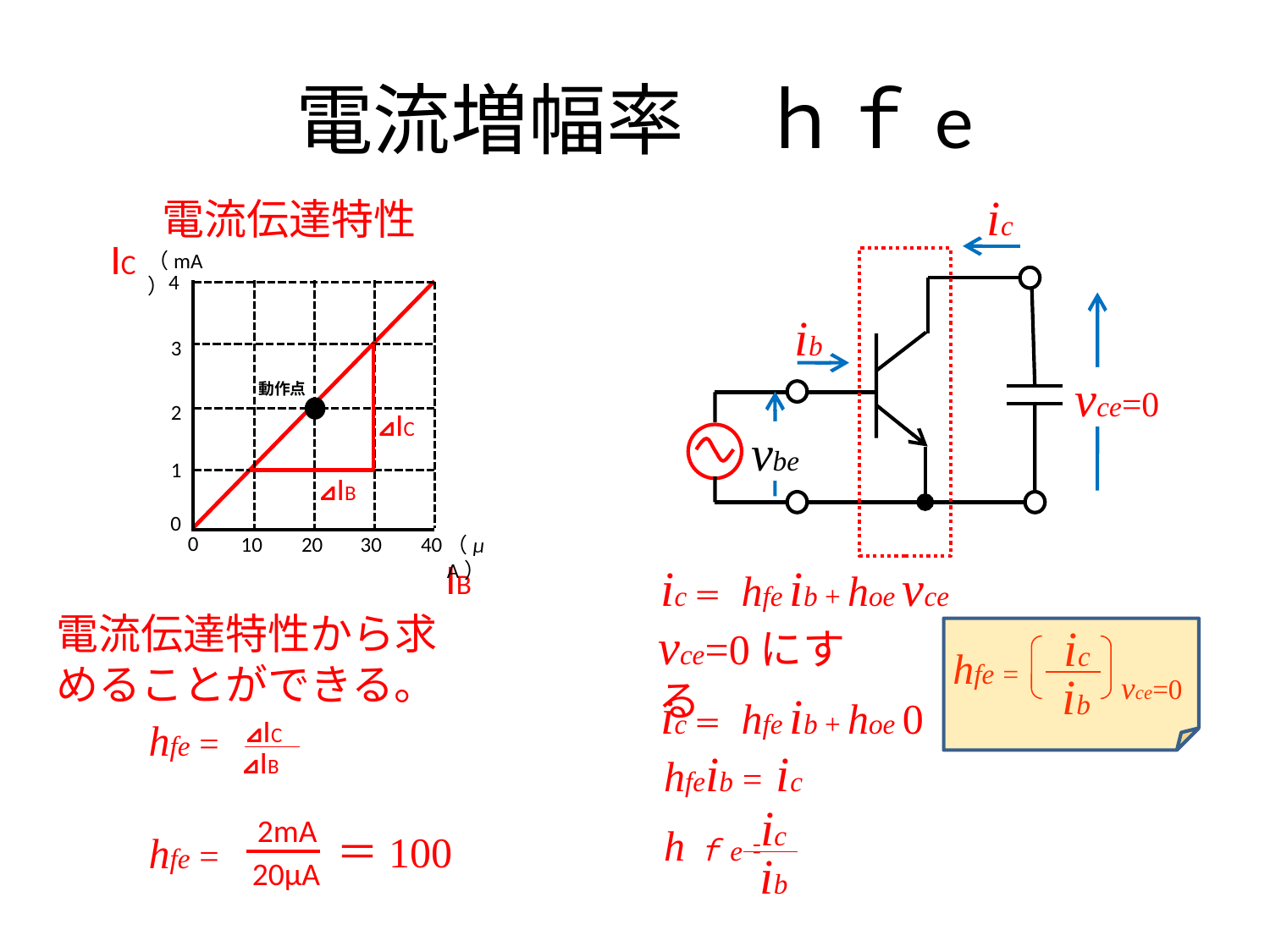

# 電流増幅率　ｈｆe
電流伝達特性
IC
（mA）
4
3
2
1
0
0
40
10
20
30
（μA）
IB
ic

ib

vce=0
動作点

⊿IC

vbe

⊿IB

ic＝  hfe ib + hoe vce
電流伝達特性から求めることができる。
vce=0にする
ic

hfe =
ib
vce=0
ic＝  hfe ib + hoe 0
⊿IC
hfe =
⊿IB
hfeib = ic
ic
 2mA
hｆe =
＝100
hfe =
ib
 20μA